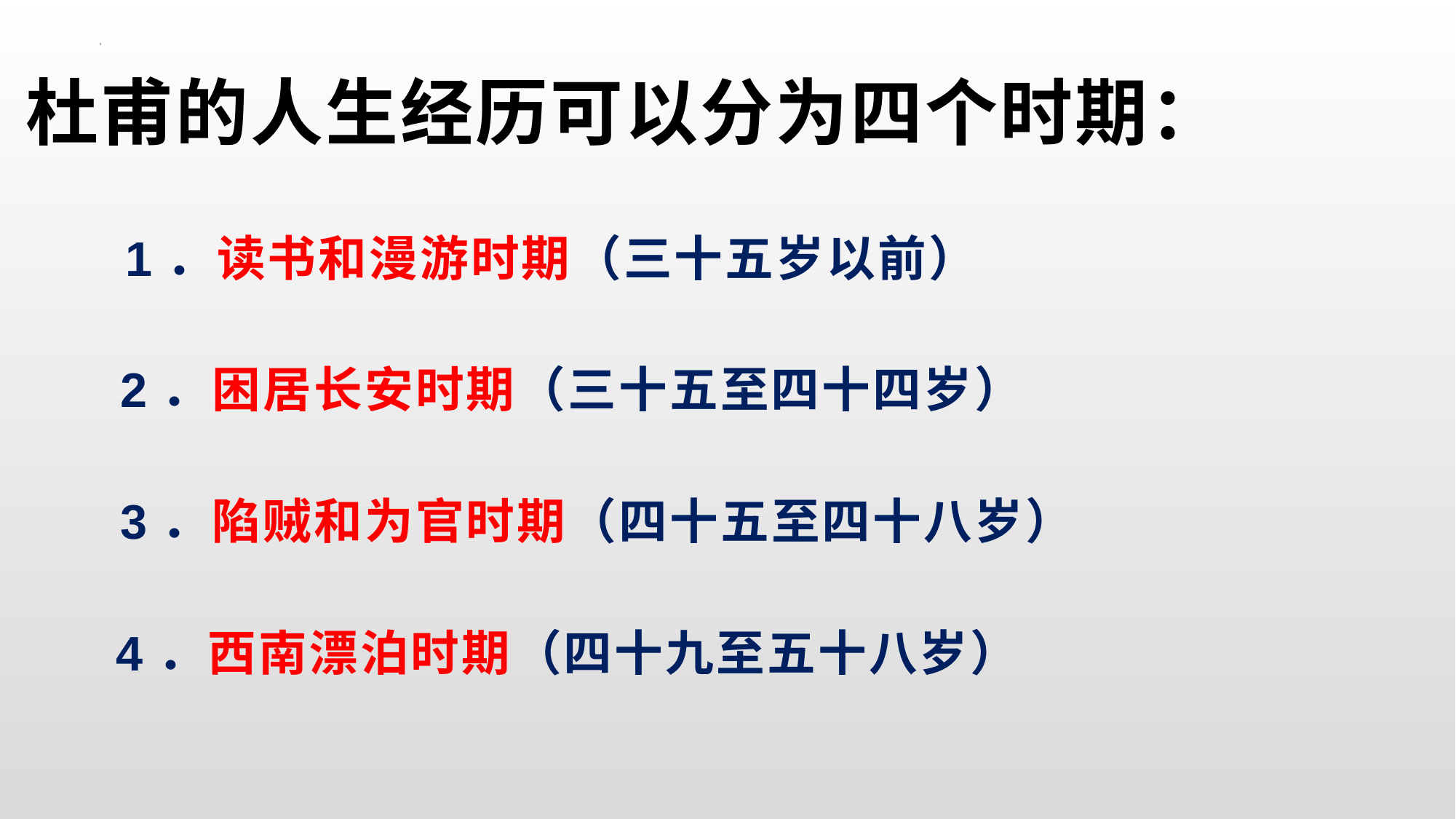

杜甫的人生经历可以分为四个时期：
          1．读书和漫游时期（三十五岁以前）
      2．困居长安时期（三十五至四十四岁）
      3．陷贼和为官时期（四十五至四十八岁）
    4．西南漂泊时期（四十九至五十八岁）